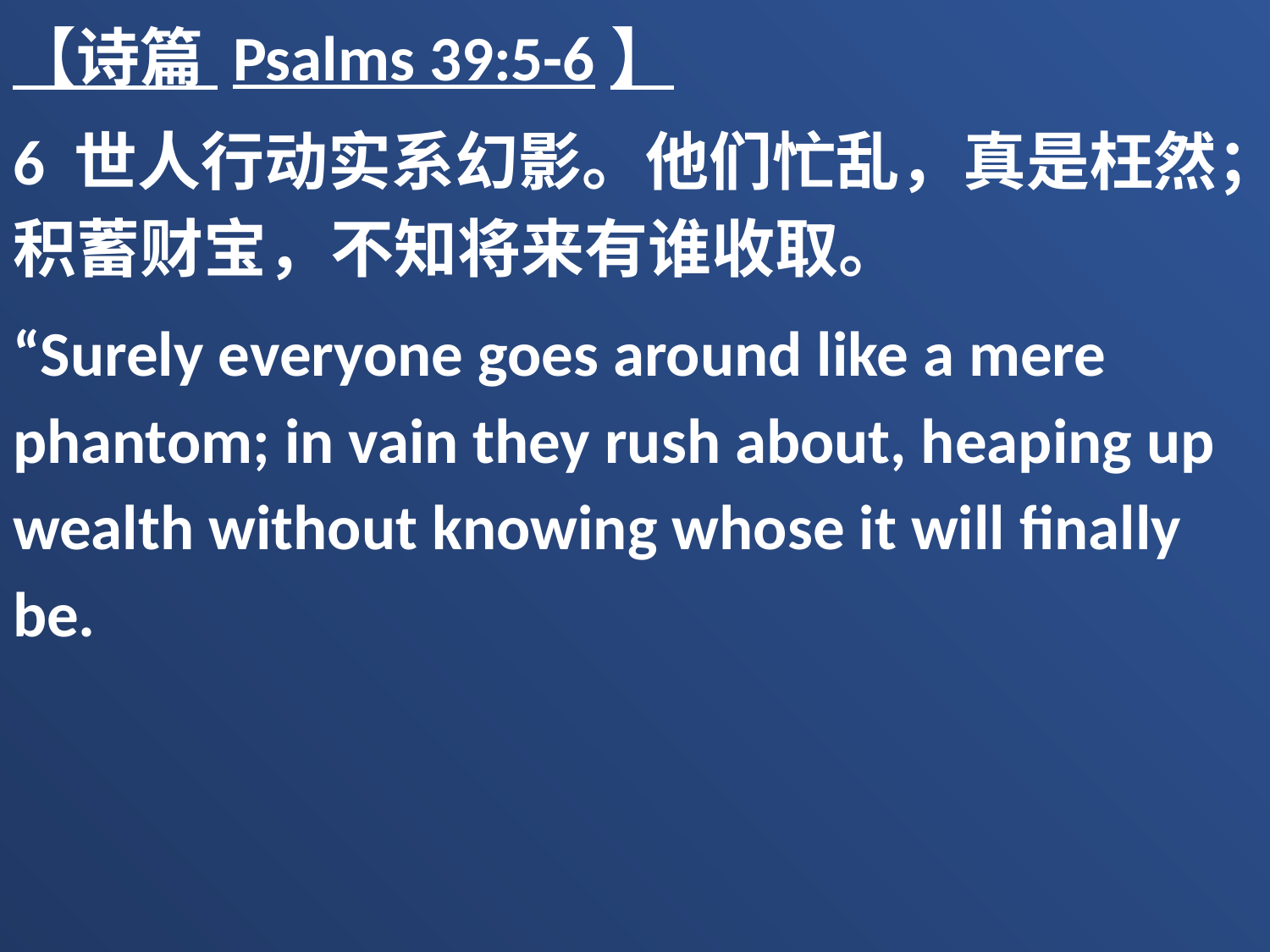

【诗篇 Psalms 39:5-6】
6 世人行动实系幻影。他们忙乱，真是枉然；积蓄财宝，不知将来有谁收取。
“Surely everyone goes around like a mere phantom; in vain they rush about, heaping up wealth without knowing whose it will finally be.